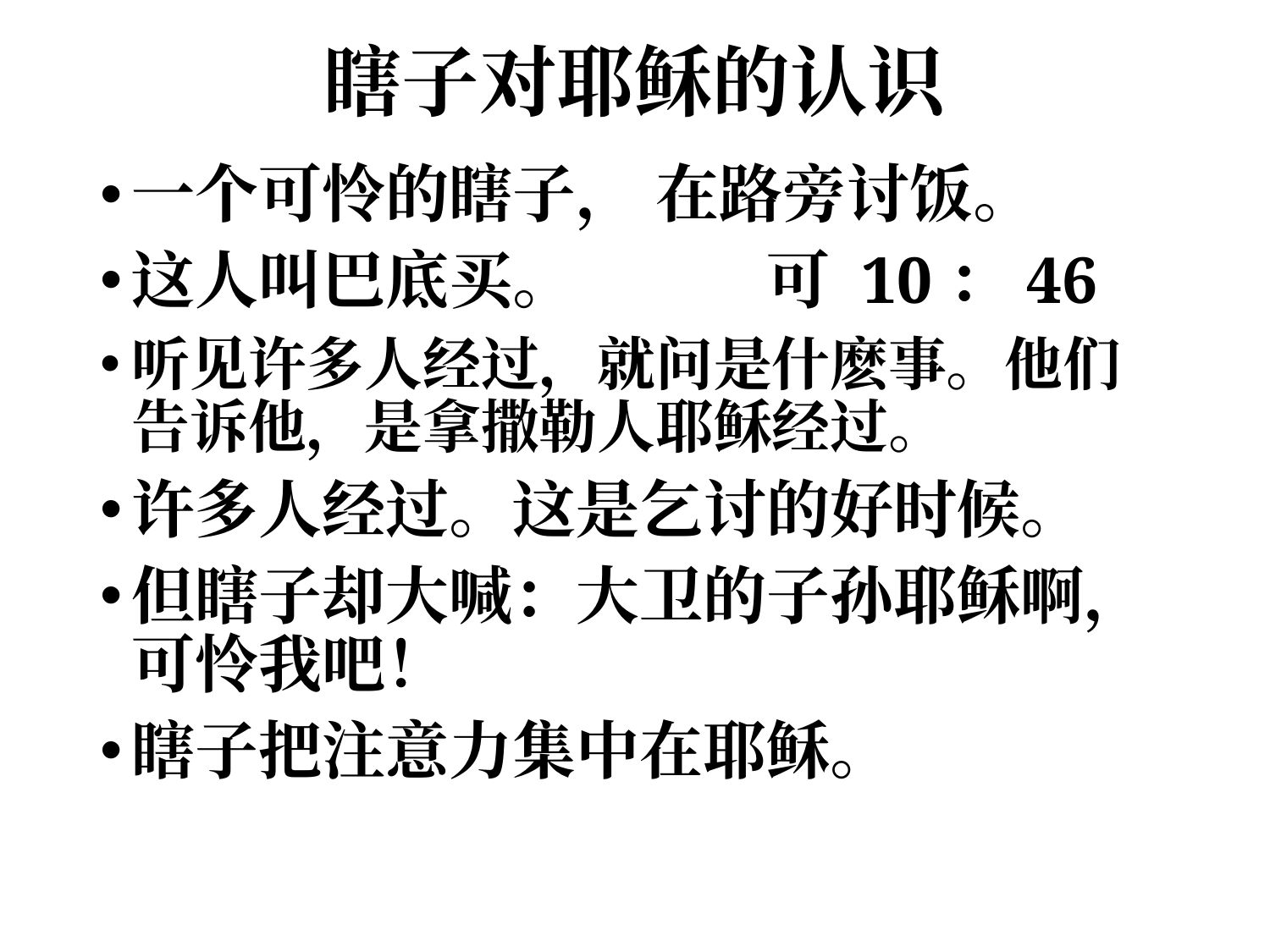

# 瞎子对耶稣的认识
一个可怜的瞎子， 在路旁讨饭。
这人叫巴底买。		可 10：46
听见许多人经过，就问是什麽事。他们告诉他，是拿撒勒人耶稣经过。
许多人经过。这是乞讨的好时候。
但瞎子却大喊：大卫的子孙耶稣啊，可怜我吧！
瞎子把注意力集中在耶稣。